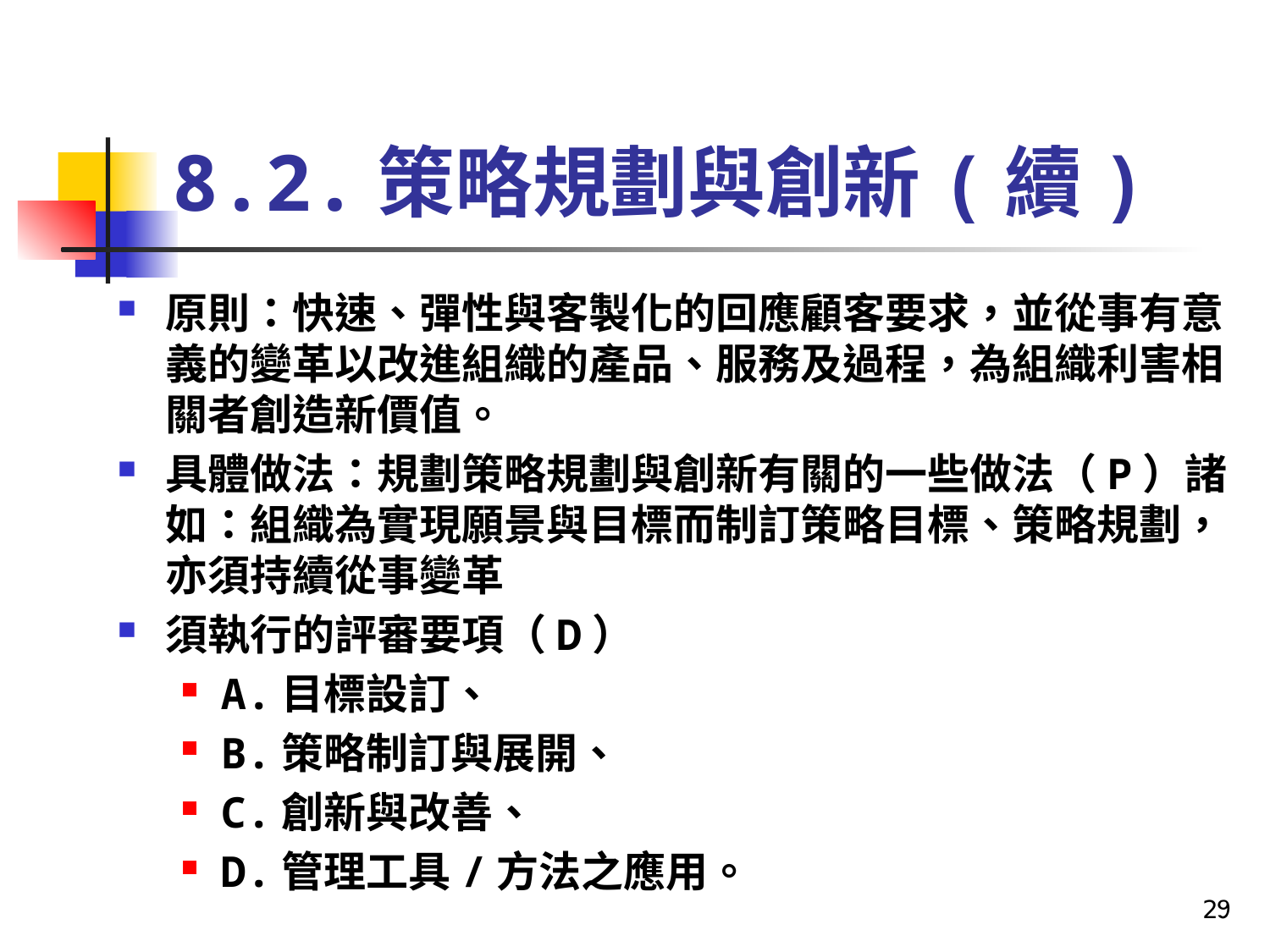

# 8.2.策略規劃與創新(續)
原則：快速、彈性與客製化的回應顧客要求，並從事有意義的變革以改進組織的產品、服務及過程，為組織利害相關者創造新價值。
具體做法：規劃策略規劃與創新有關的一些做法（P）諸如：組織為實現願景與目標而制訂策略目標、策略規劃，亦須持續從事變革
須執行的評審要項（D）
A.目標設訂、
B.策略制訂與展開、
C.創新與改善、
D.管理工具/方法之應用。
29